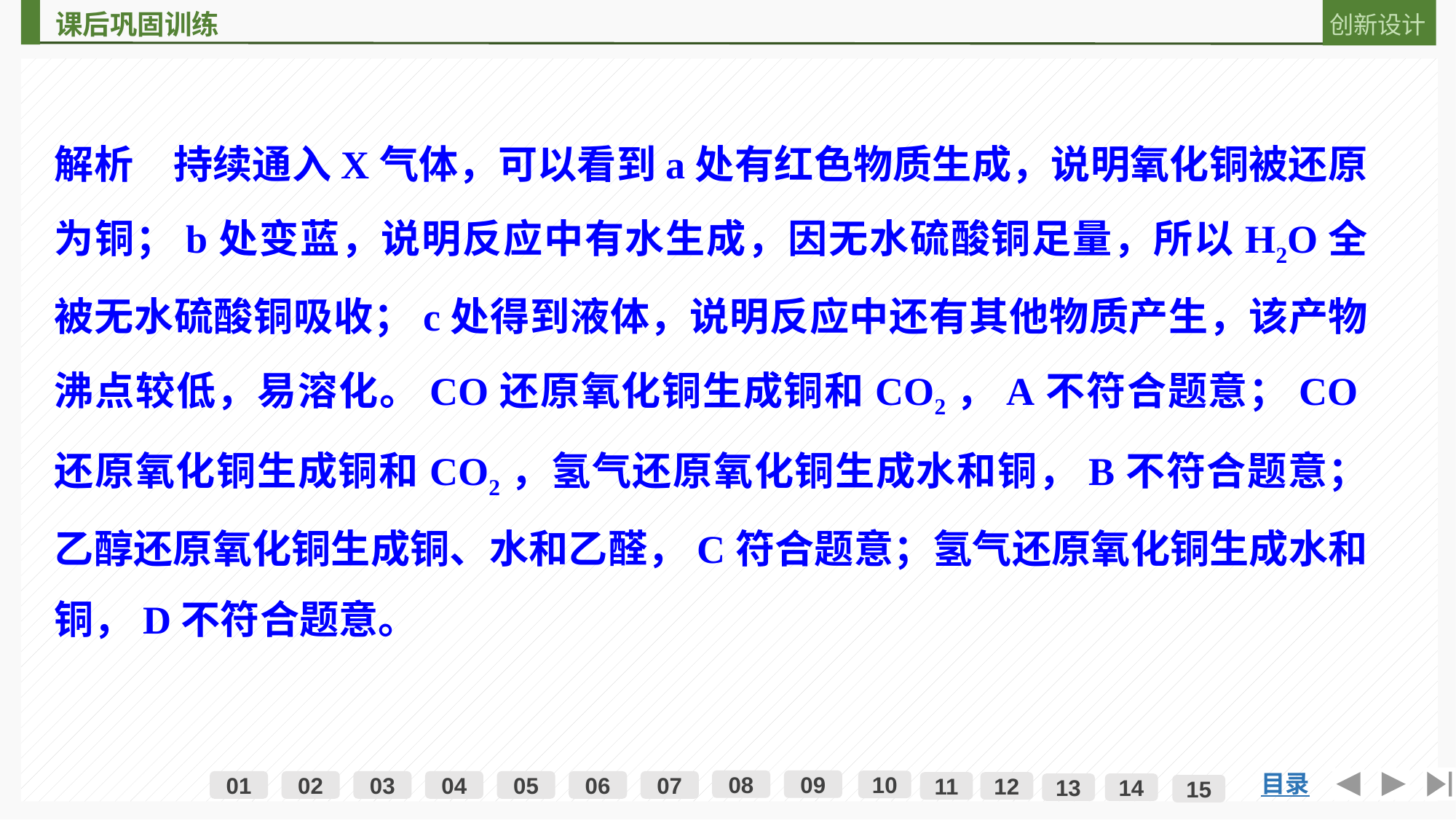

解析　持续通入X气体，可以看到a处有红色物质生成，说明氧化铜被还原为铜；b处变蓝，说明反应中有水生成，因无水硫酸铜足量，所以H2O全被无水硫酸铜吸收；c处得到液体，说明反应中还有其他物质产生，该产物沸点较低，易溶化。CO还原氧化铜生成铜和CO2，A不符合题意；CO还原氧化铜生成铜和CO2，氢气还原氧化铜生成水和铜，B不符合题意；乙醇还原氧化铜生成铜、水和乙醛，C符合题意；氢气还原氧化铜生成水和铜，D不符合题意。